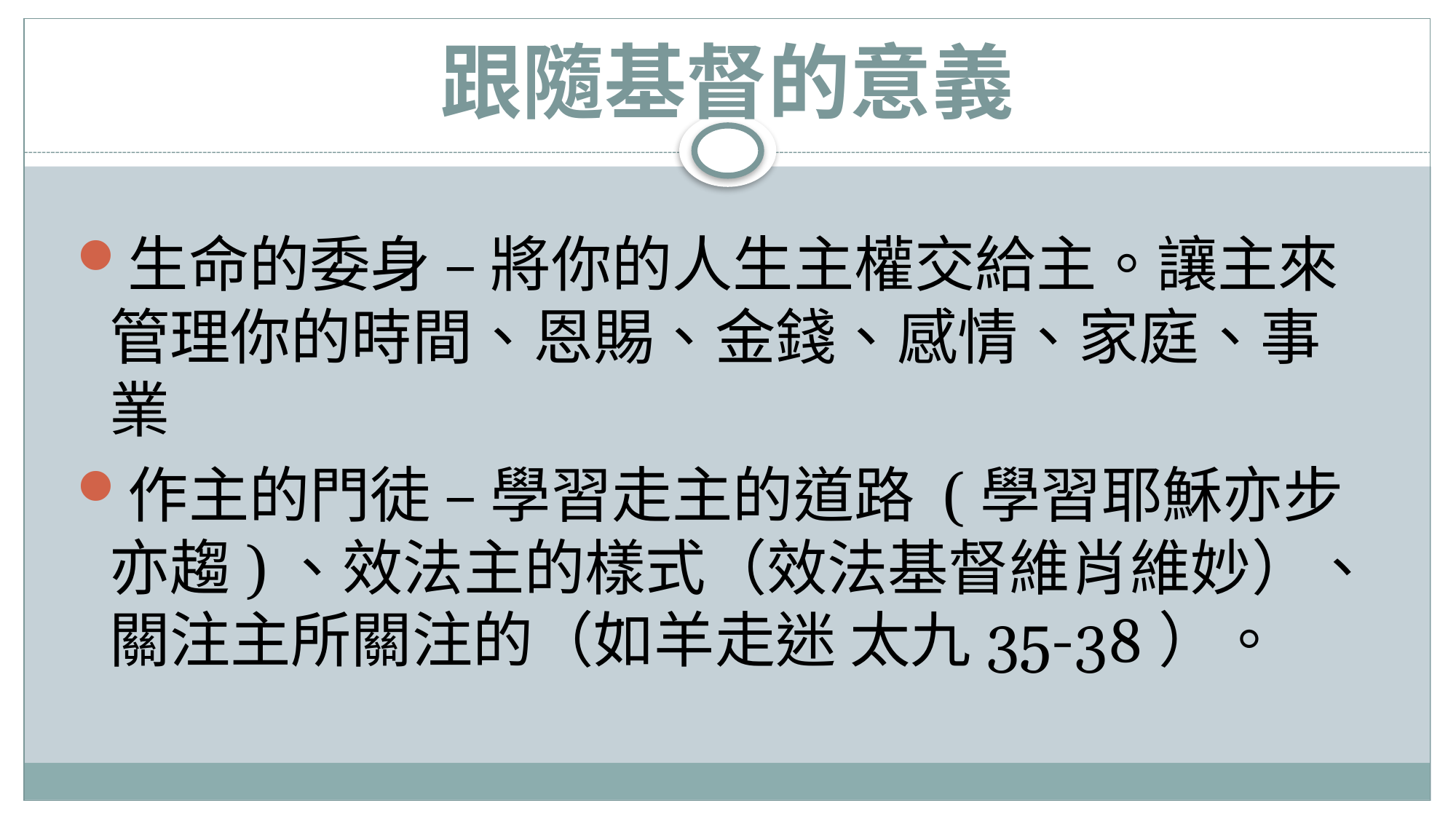

# 跟隨基督的意義
生命的委身 – 將你的人生主權交給主。讓主來管理你的時間、恩賜、金錢、感情、家庭、事業
作主的門徒 – 學習走主的道路 (學習耶穌亦步亦趨)、效法主的樣式（效法基督維肖維妙）、關注主所關注的（如羊走迷 太九35-38）。